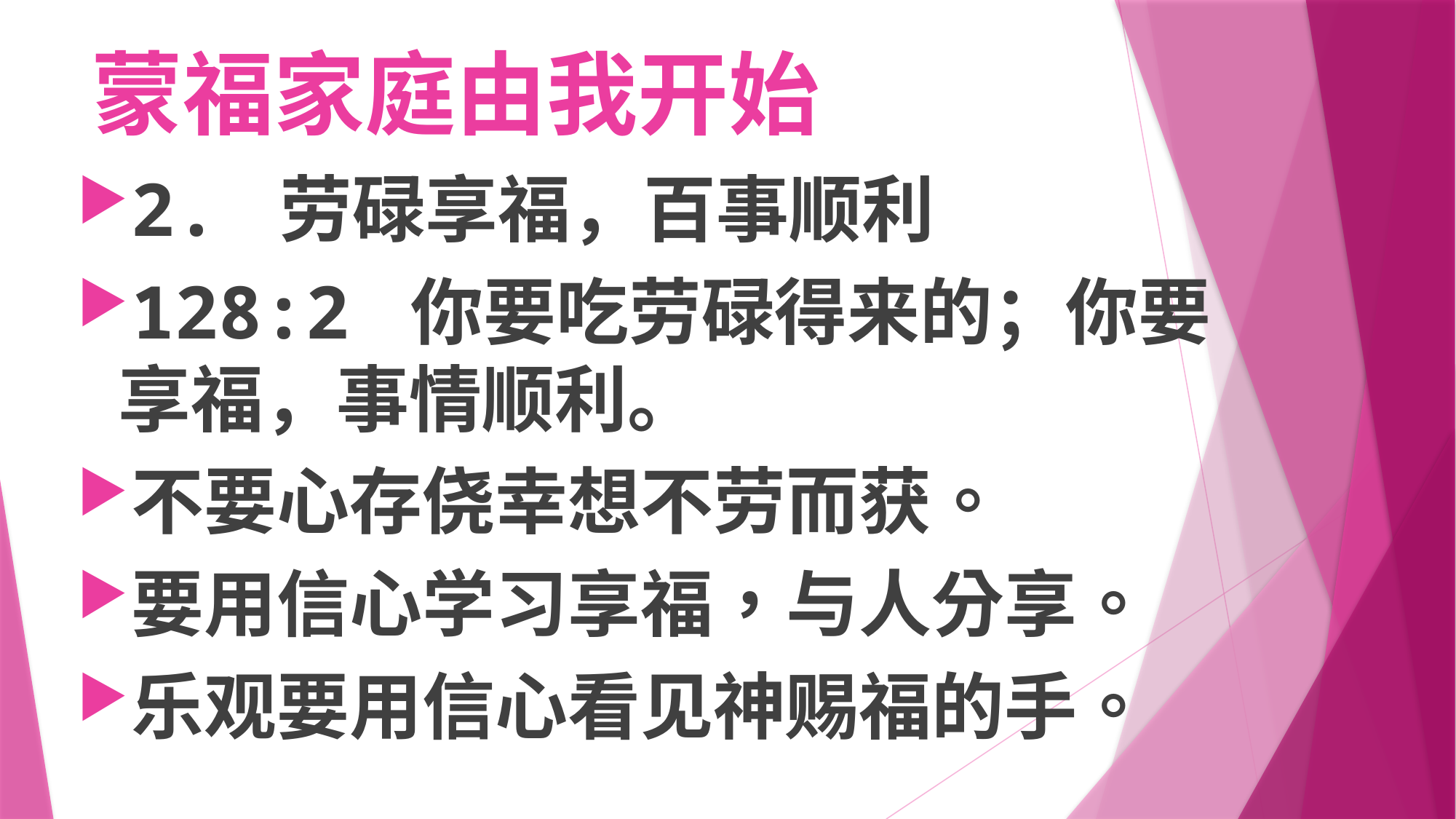

# 蒙福家庭由我开始
2. 劳碌享福，百事顺利
128:2 你要吃劳碌得来的；你要享福，事情顺利。
不要心存侥幸想不劳而获。
要用信心学习享福，与人分享。
乐观要用信心看见神赐福的手。